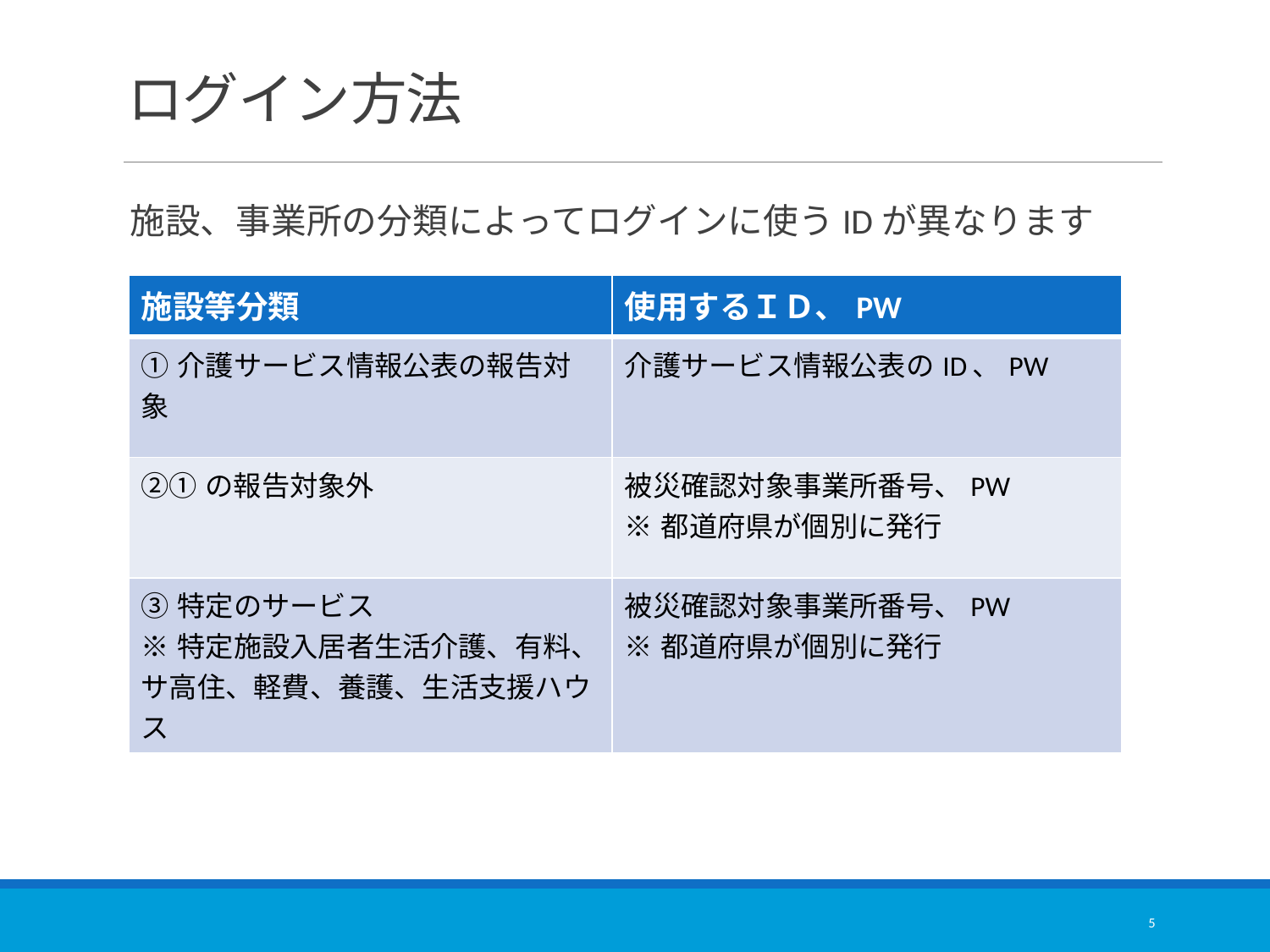

# ログイン方法
施設、事業所の分類によってログインに使うIDが異なります
| 施設等分類 | 使用するＩＤ、PW |
| --- | --- |
| ➀介護サービス情報公表の報告対象 | 介護サービス情報公表のID、PW |
| ②➀の報告対象外 | 被災確認対象事業所番号、PW ※都道府県が個別に発行 |
| ③特定のサービス ※特定施設入居者生活介護、有料、サ高住、軽費、養護、生活支援ハウス | 被災確認対象事業所番号、PW ※都道府県が個別に発行 |
5